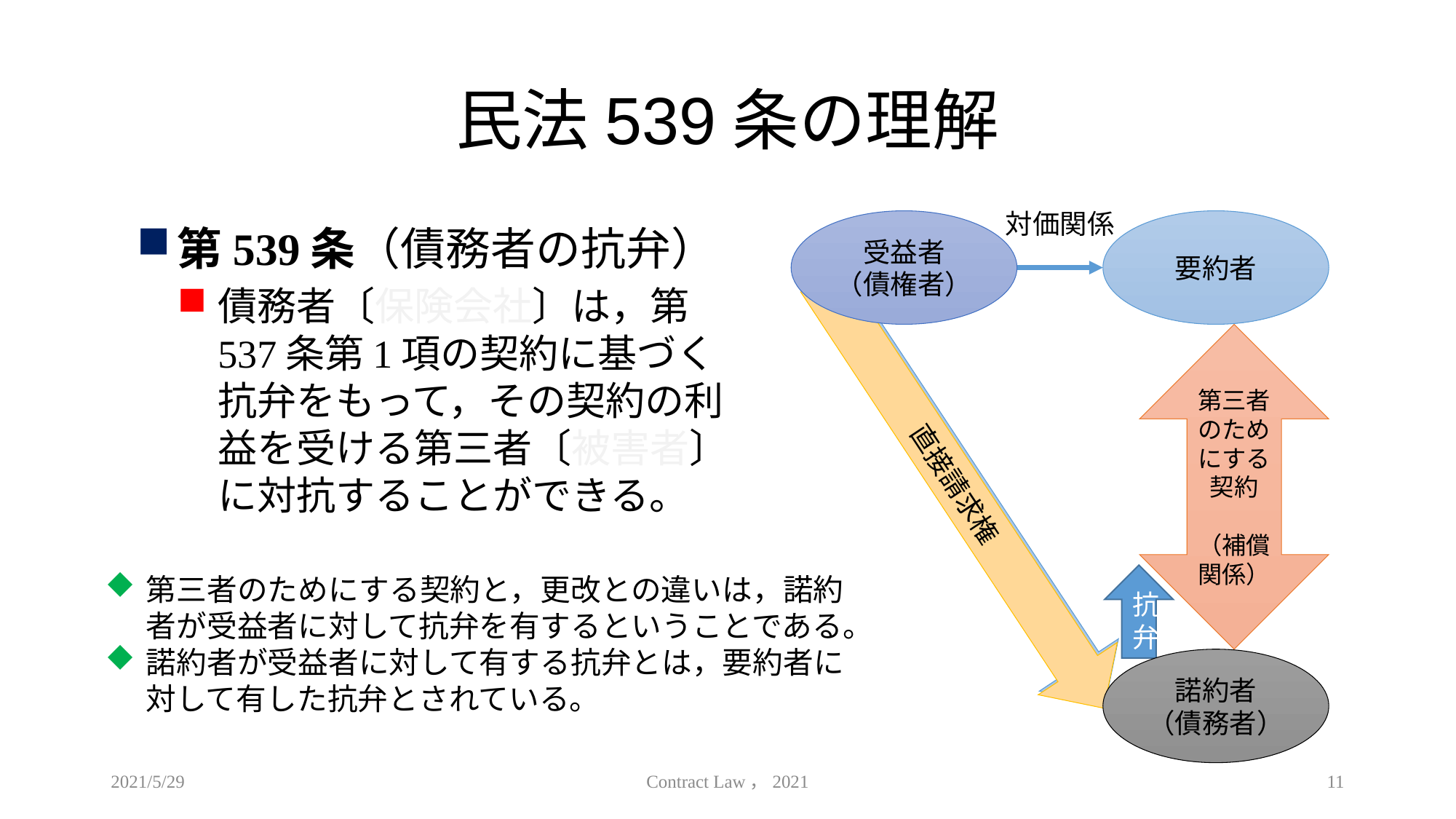

# 民法539条の理解
対価関係
受益者
（債権者）
要約者
第539条（債務者の抗弁）
債務者〔保険会社〕は，第537条第1項の契約に基づく抗弁をもって，その契約の利益を受ける第三者〔被害者〕に対抗することができる。
第三者のためにする契約

（補償
関係）
受益の意思表示
直接請求権
抗弁
第三者のためにする契約と，更改との違いは，諾約者が受益者に対して抗弁を有するということである。
諾約者が受益者に対して有する抗弁とは，要約者に対して有した抗弁とされている。
諾約者
（債務者）
2021/5/29
Contract Law，2021
11